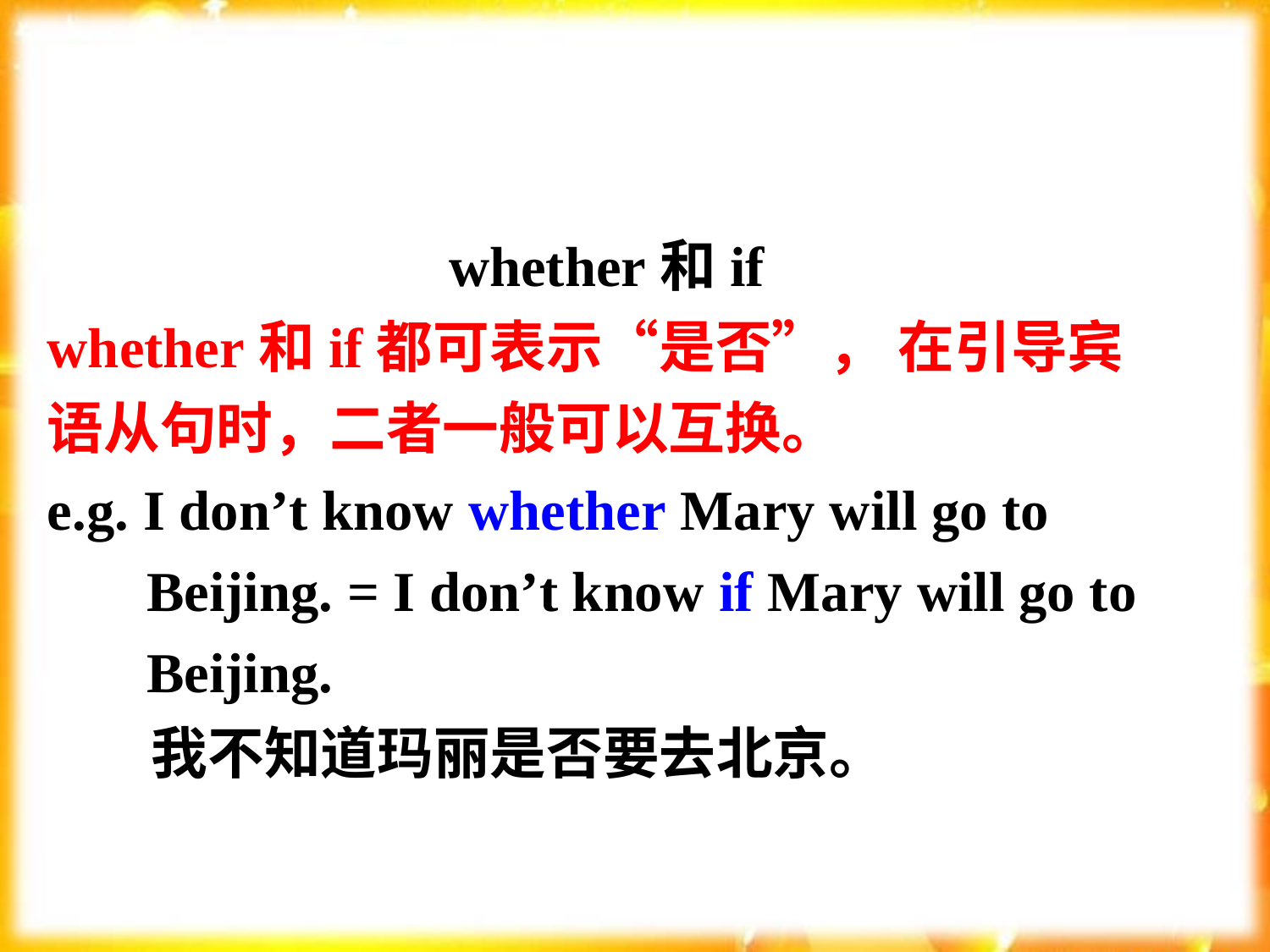

whether和if
whether和if都可表示“是否”， 在引导宾语从句时，二者一般可以互换。
e.g. I don’t know whether Mary will go to
       Beijing. = I don’t know if Mary will go to
       Beijing.
       我不知道玛丽是否要去北京。